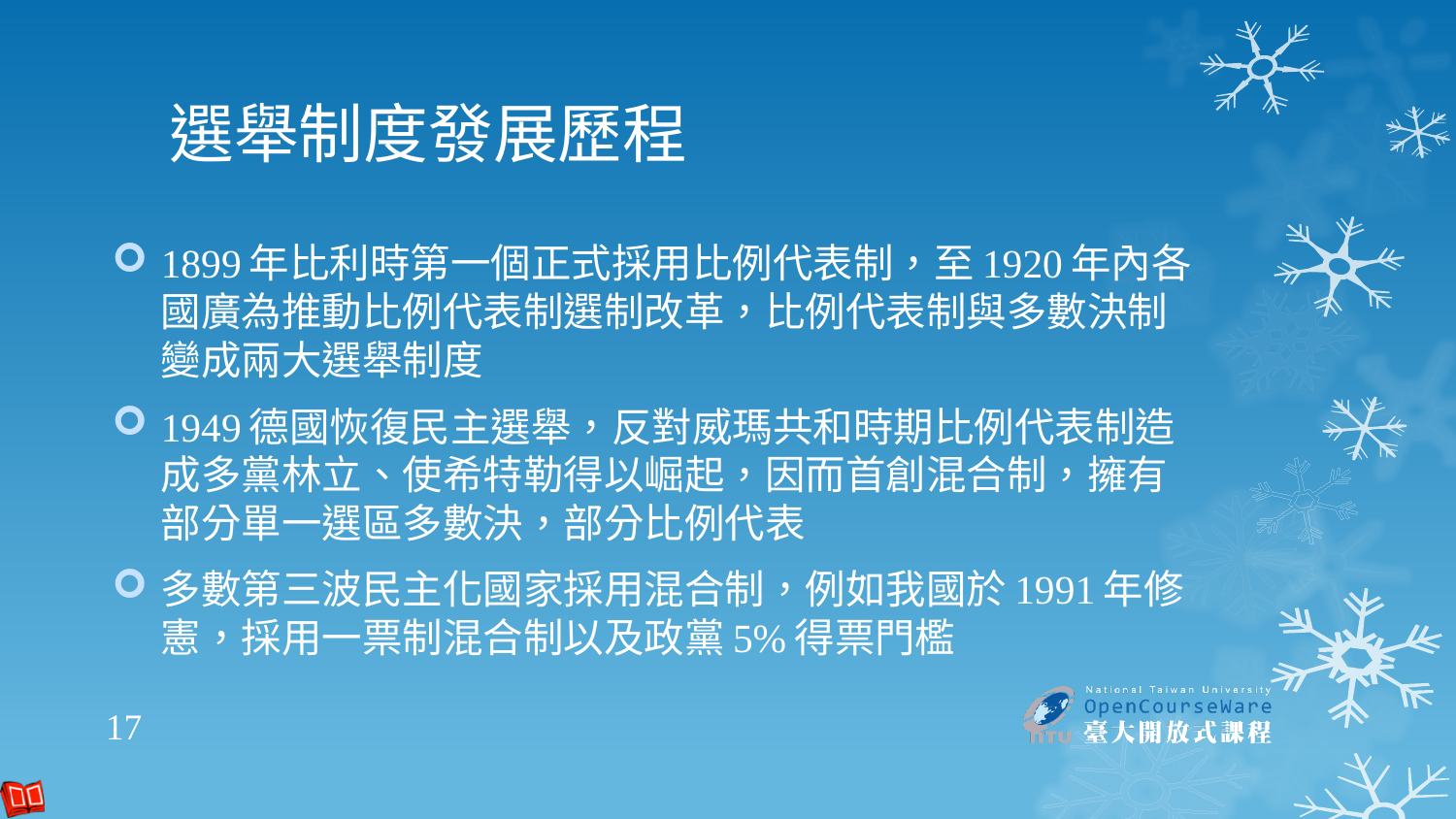

# 選舉制度發展歷程
1899年比利時第一個正式採用比例代表制，至1920年內各國廣為推動比例代表制選制改革，比例代表制與多數決制變成兩大選舉制度
1949德國恢復民主選舉，反對威瑪共和時期比例代表制造成多黨林立、使希特勒得以崛起，因而首創混合制，擁有部分單一選區多數決，部分比例代表
多數第三波民主化國家採用混合制，例如我國於1991年修憲，採用一票制混合制以及政黨5%得票門檻
17